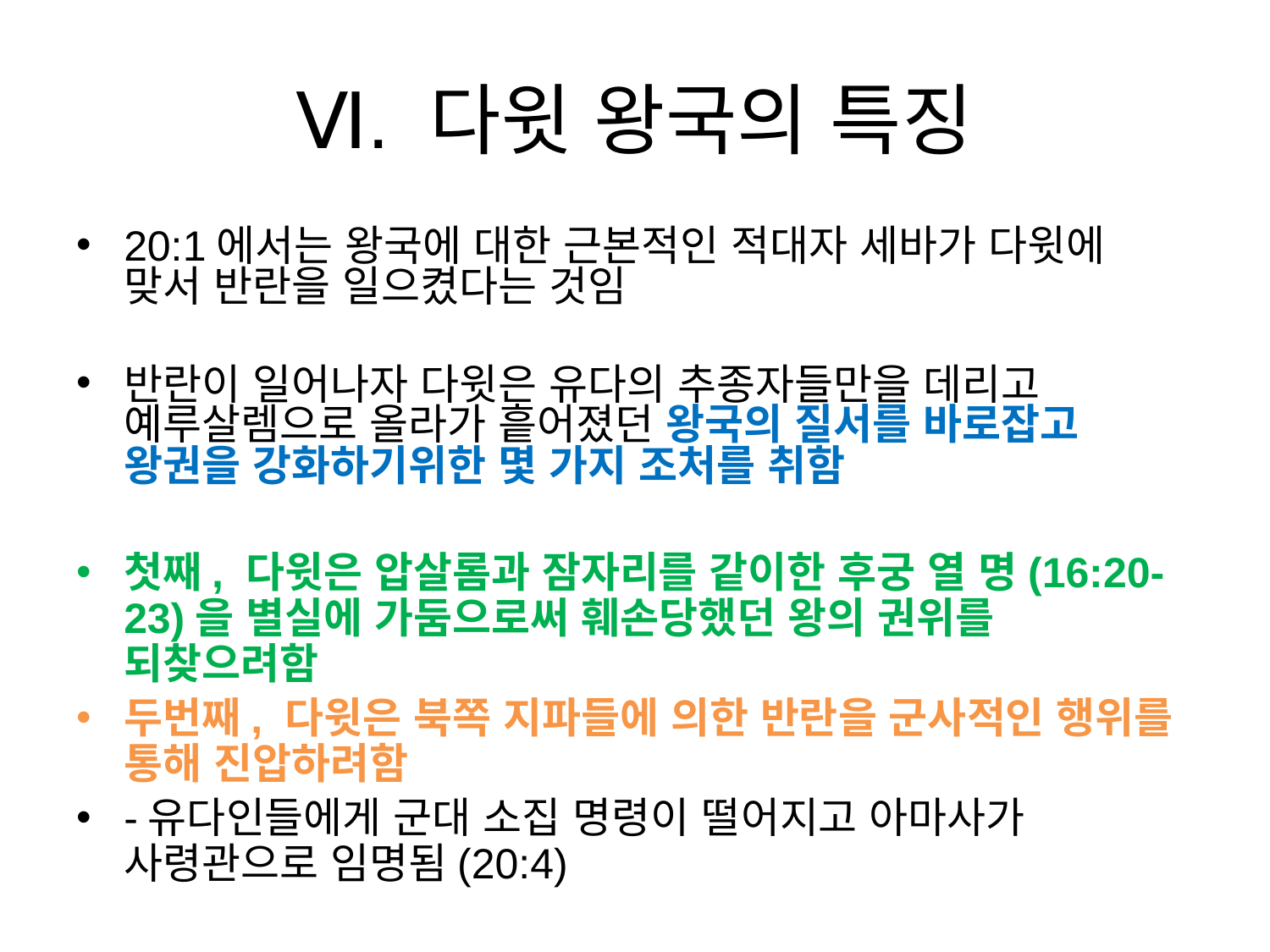

# Ⅵ. 다윗 왕국의 특징
20:1에서는 왕국에 대한 근본적인 적대자 세바가 다윗에 맞서 반란을 일으켰다는 것임

반란이 일어나자 다윗은 유다의 추종자들만을 데리고 예루살렘으로 올라가 흩어졌던 왕국의 질서를 바로잡고 왕권을 강화하기위한 몇 가지 조처를 취함

첫째, 다윗은 압살롬과 잠자리를 같이한 후궁 열 명(16:20-23)을 별실에 가둠으로써 훼손당했던 왕의 권위를 되찾으려함
두번째, 다윗은 북쪽 지파들에 의한 반란을 군사적인 행위를 통해 진압하려함
-유다인들에게 군대 소집 명령이 떨어지고 아마사가 사령관으로 임명됨(20:4)